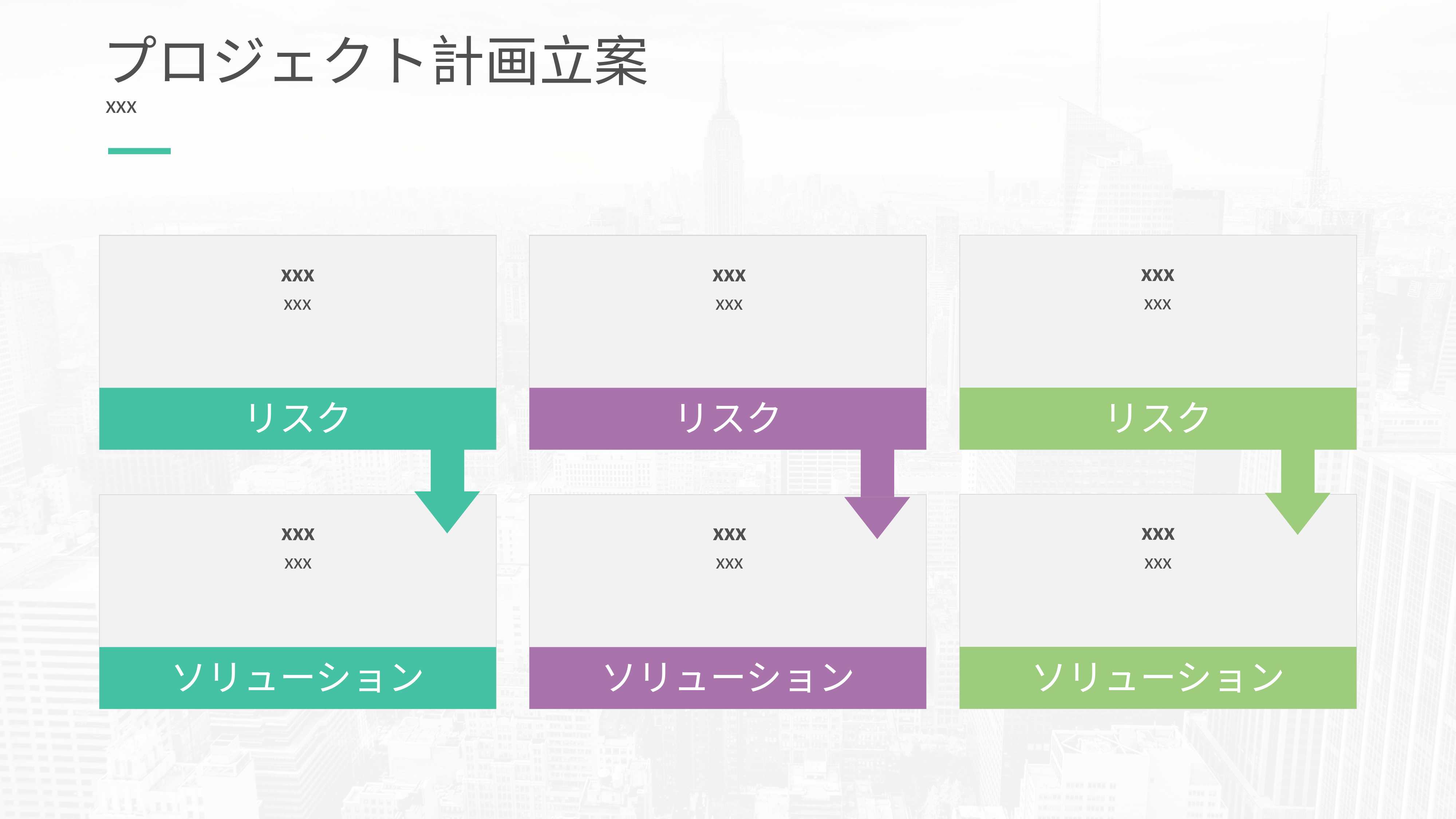

# プロジェクト計画立案
xxx

リスク

リスク

リスク

xxx
xxx
xxx
xxx
xxx
xxx

ソリューション

ソリューション

ソリューション

xxx
xxx
xxx
xxx
xxx
xxx